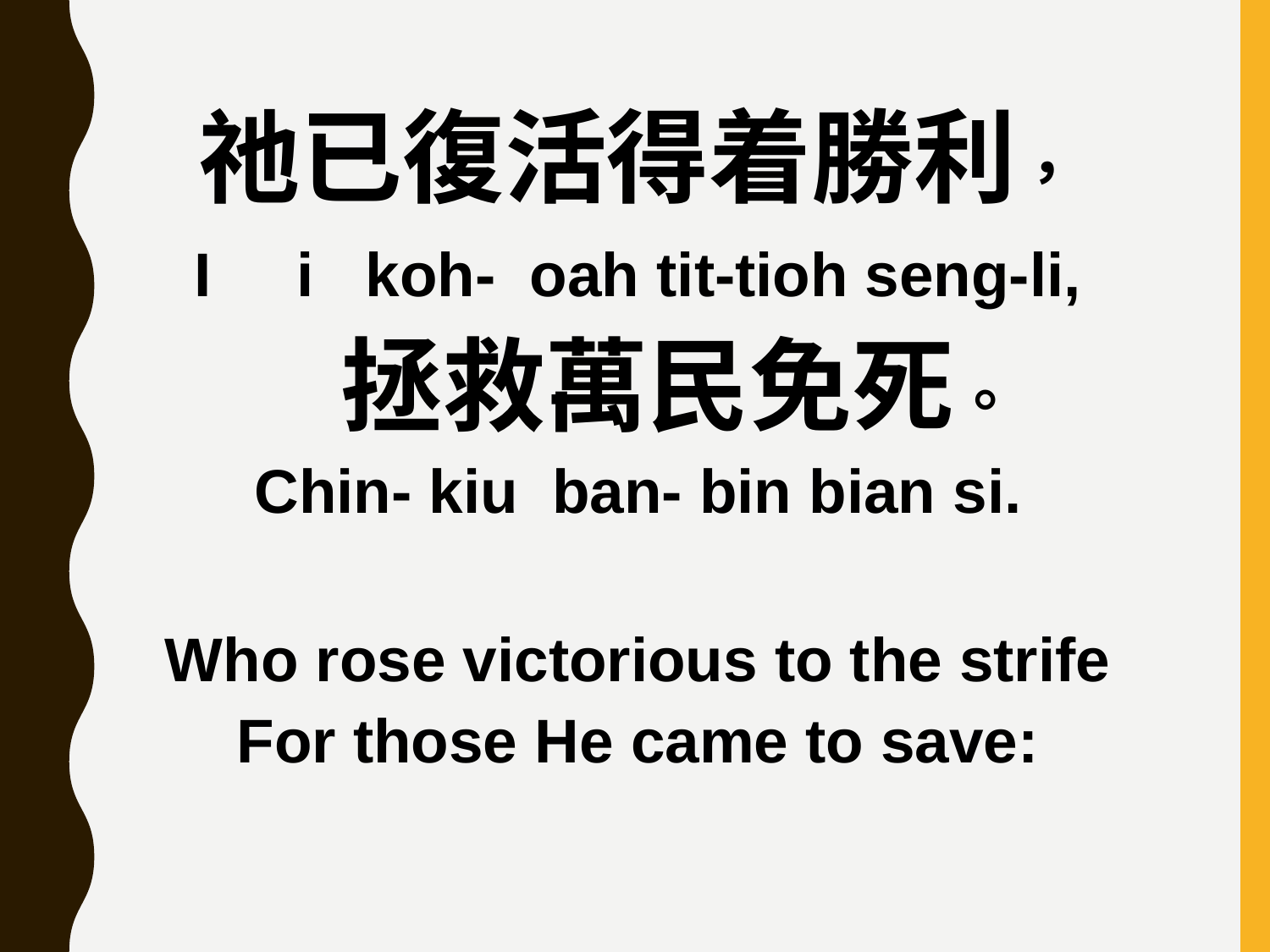

祂已復活得着勝利，
I     i   koh-  oah tit-tioh seng-li,
  拯救萬民免死。
Chin- kiu  ban- bin bian si.
Who rose victorious to the strife
For those He came to save: